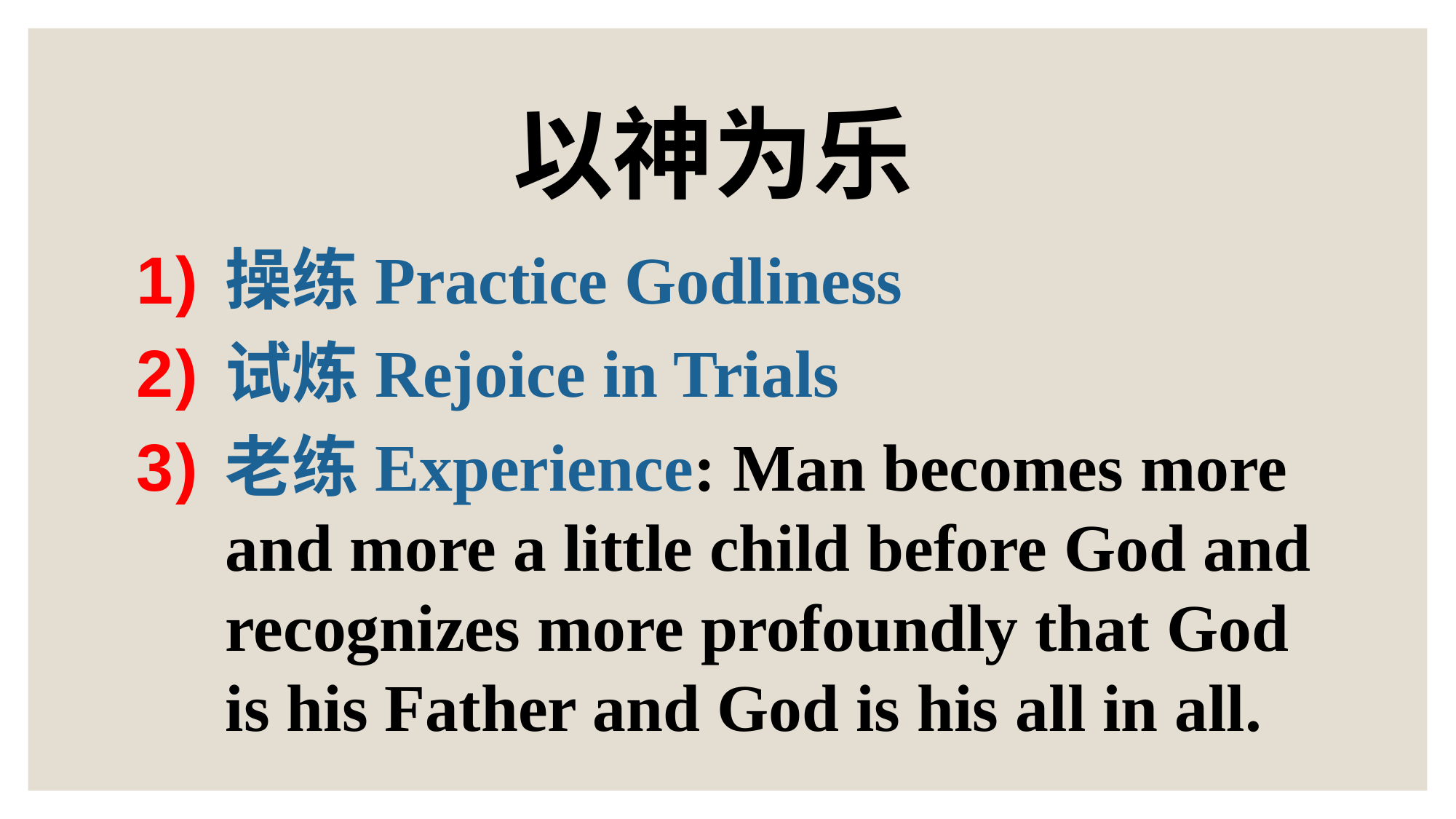

# 以神为乐
操练Practice Godliness
试炼Rejoice in Trials
老练Experience: Man becomes more and more a little child before God and recognizes more profoundly that God is his Father and God is his all in all.